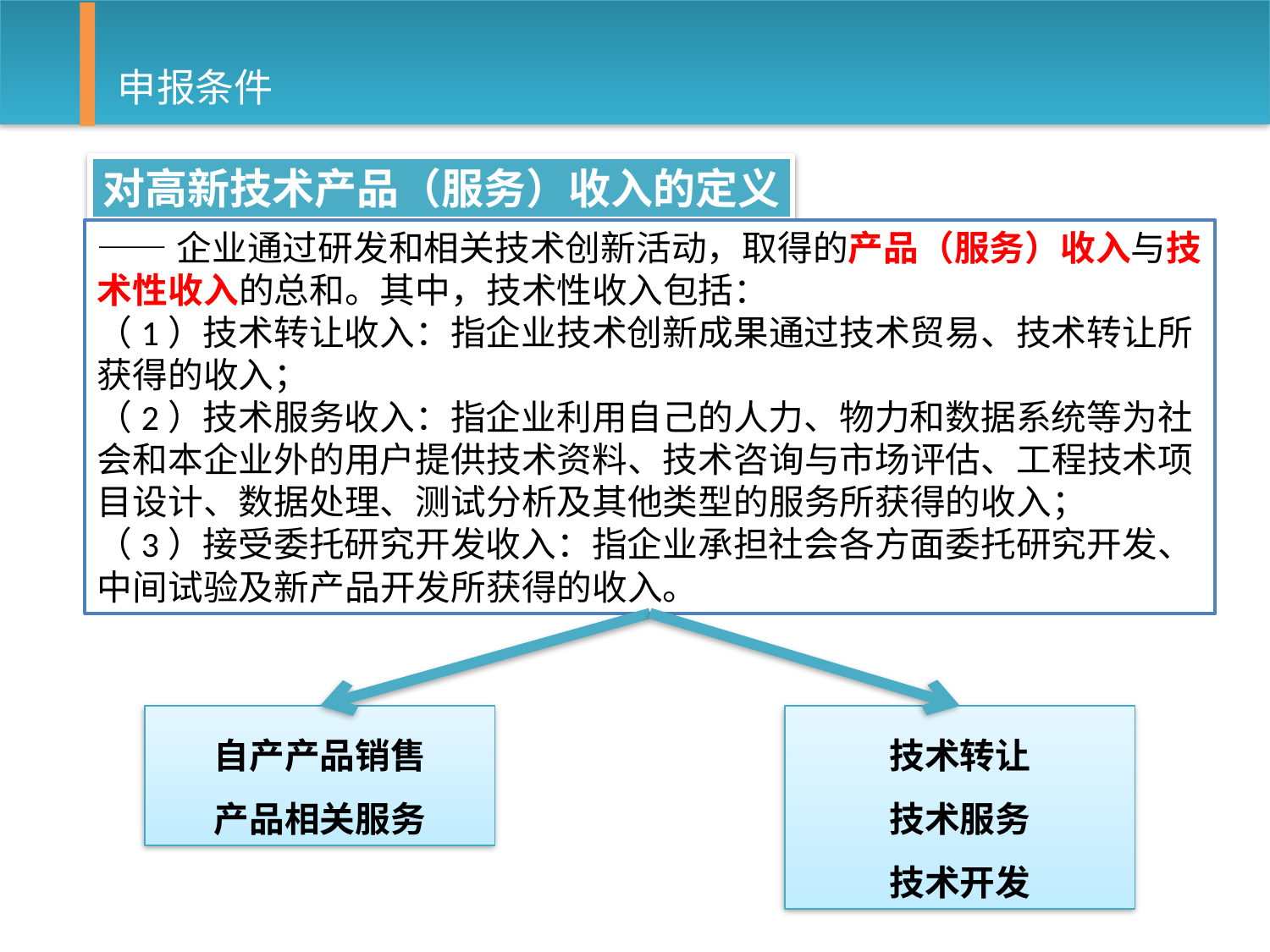

# 申报条件
对高新技术产品（服务）收入的定义
——企业通过研发和相关技术创新活动，取得的产品（服务）收入与技术性收入的总和。其中，技术性收入包括：
（1）技术转让收入：指企业技术创新成果通过技术贸易、技术转让所获得的收入；
（2）技术服务收入：指企业利用自己的人力、物力和数据系统等为社会和本企业外的用户提供技术资料、技术咨询与市场评估、工程技术项目设计、数据处理、测试分析及其他类型的服务所获得的收入；
（3）接受委托研究开发收入：指企业承担社会各方面委托研究开发、中间试验及新产品开发所获得的收入。
自产产品销售
产品相关服务
技术转让
技术服务
技术开发